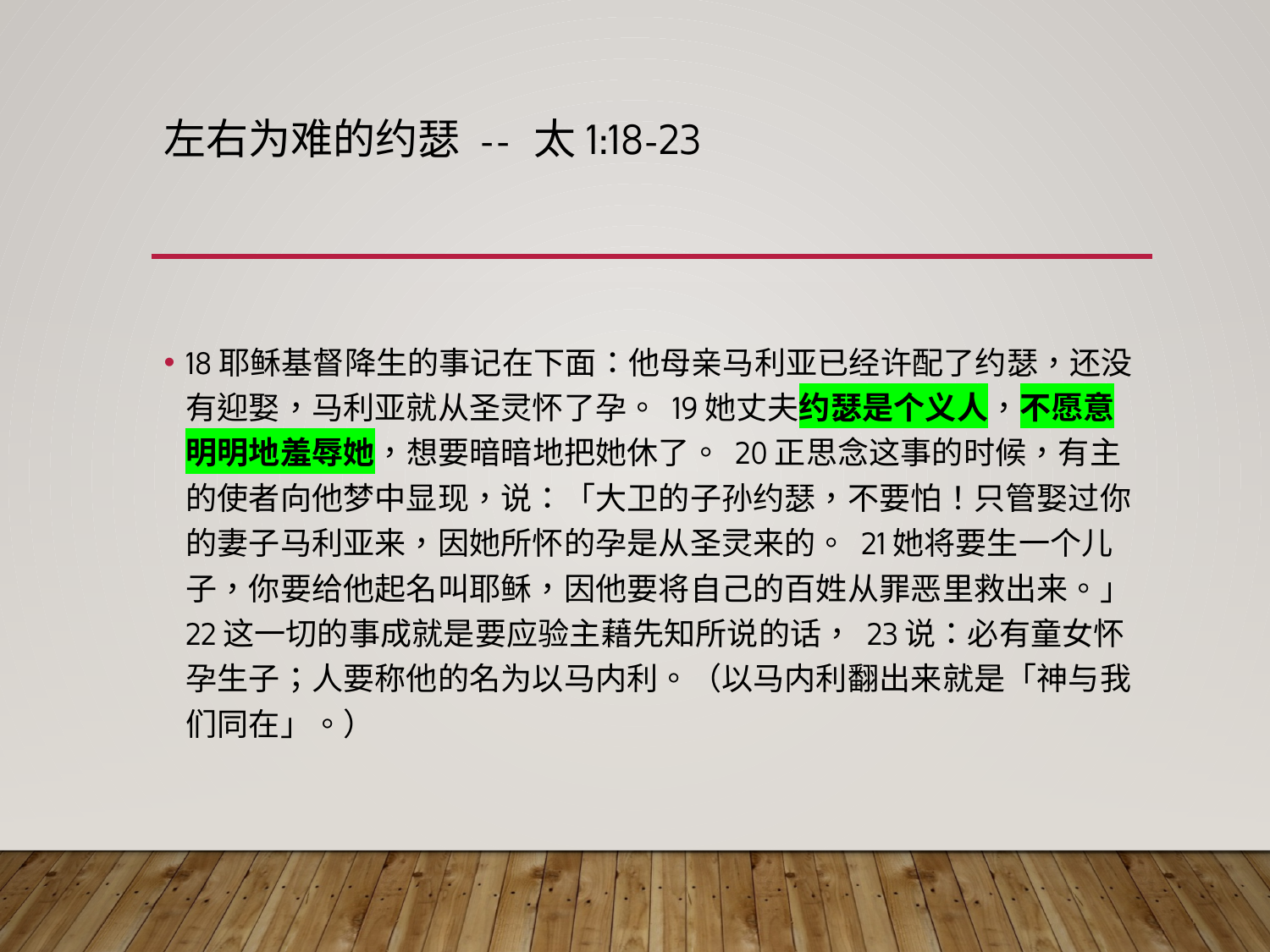

# 左右为难的约瑟 -- 太1:18-23
18耶稣基督降生的事记在下面：他母亲马利亚已经许配了约瑟，还没有迎娶，马利亚就从圣灵怀了孕。 19她丈夫约瑟是个义人，不愿意明明地羞辱她，想要暗暗地把她休了。 20正思念这事的时候，有主的使者向他梦中显现，说：「大卫的子孙约瑟，不要怕！只管娶过你的妻子马利亚来，因她所怀的孕是从圣灵来的。 21她将要生一个儿子，你要给他起名叫耶稣，因他要将自己的百姓从罪恶里救出来。」 22这一切的事成就是要应验主藉先知所说的话， 23说：必有童女怀孕生子；人要称他的名为以马内利。（以马内利翻出来就是「神与我们同在」。）